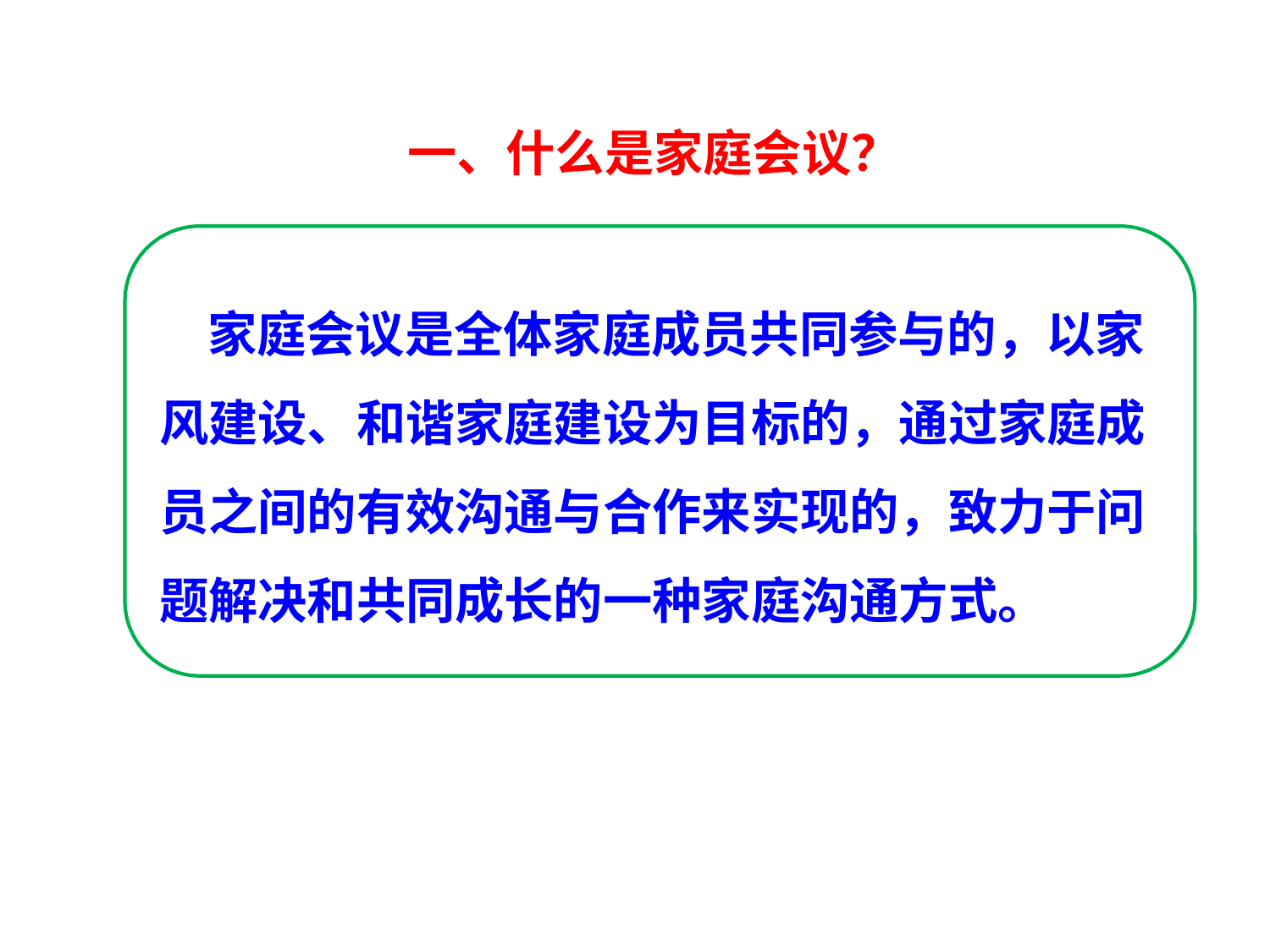

一、什么是家庭会议？
    家庭会议是全体家庭成员共同参与的，以家风建设、和谐家庭建设为目标的，通过家庭成员之间的有效沟通与合作来实现的，致力于问题解决和共同成长的一种家庭沟通方式。